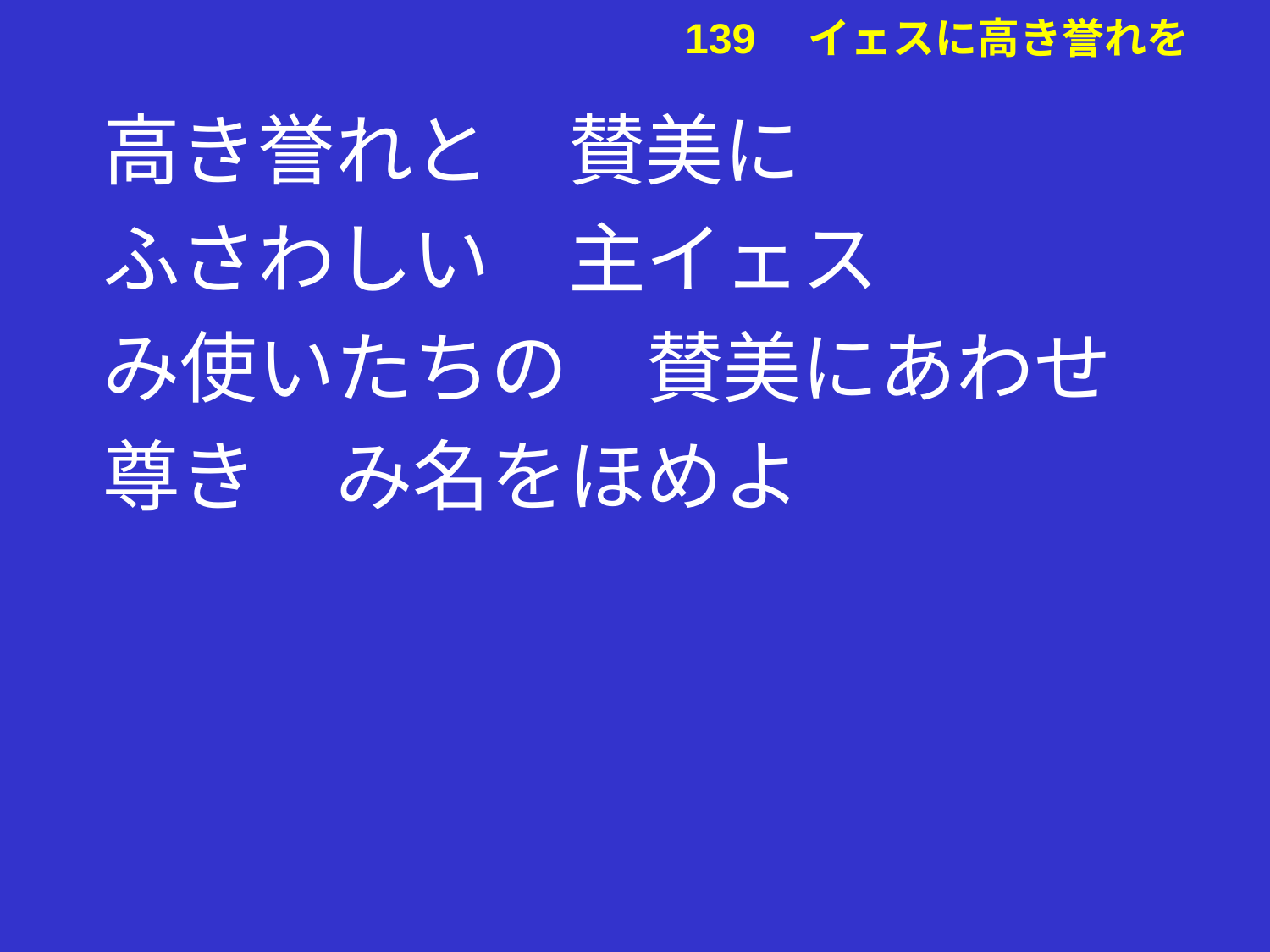

高き誉れと　賛美に
ふさわしい　主イェス
み使いたちの　賛美にあわせ
尊き　み名をほめよ
# 139　イェスに高き誉れを